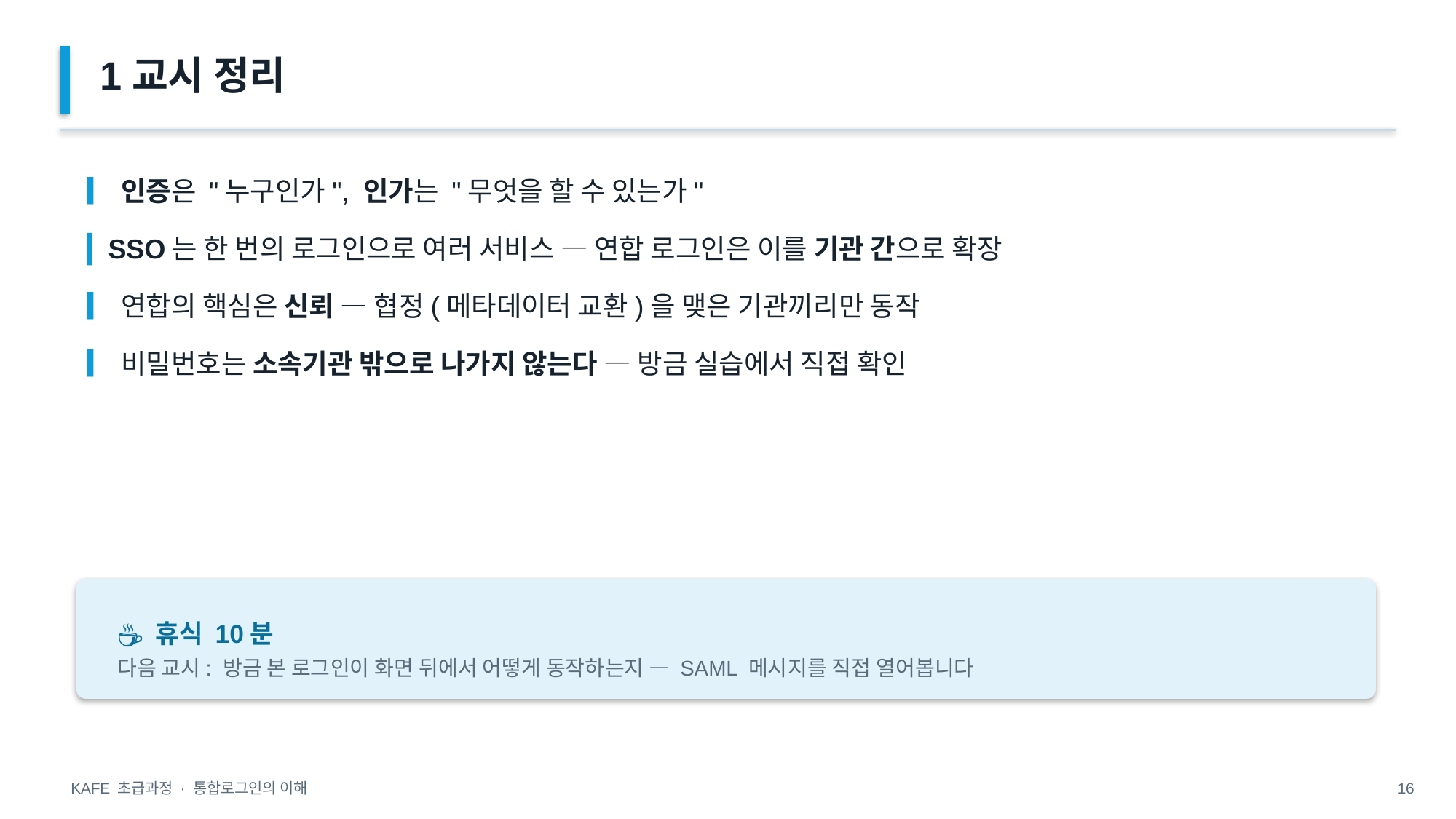

1교시 정리

▎인증은 "누구인가", 인가는 "무엇을 할 수 있는가"
▎SSO는 한 번의 로그인으로 여러 서비스 — 연합 로그인은 이를 기관 간으로 확장
▎연합의 핵심은 신뢰 — 협정(메타데이터 교환)을 맺은 기관끼리만 동작
▎비밀번호는 소속기관 밖으로 나가지 않는다 — 방금 실습에서 직접 확인
☕ 휴식 10분
다음 교시: 방금 본 로그인이 화면 뒤에서 어떻게 동작하는지 — SAML 메시지를 직접 열어봅니다
KAFE 초급과정 · 통합로그인의 이해
16